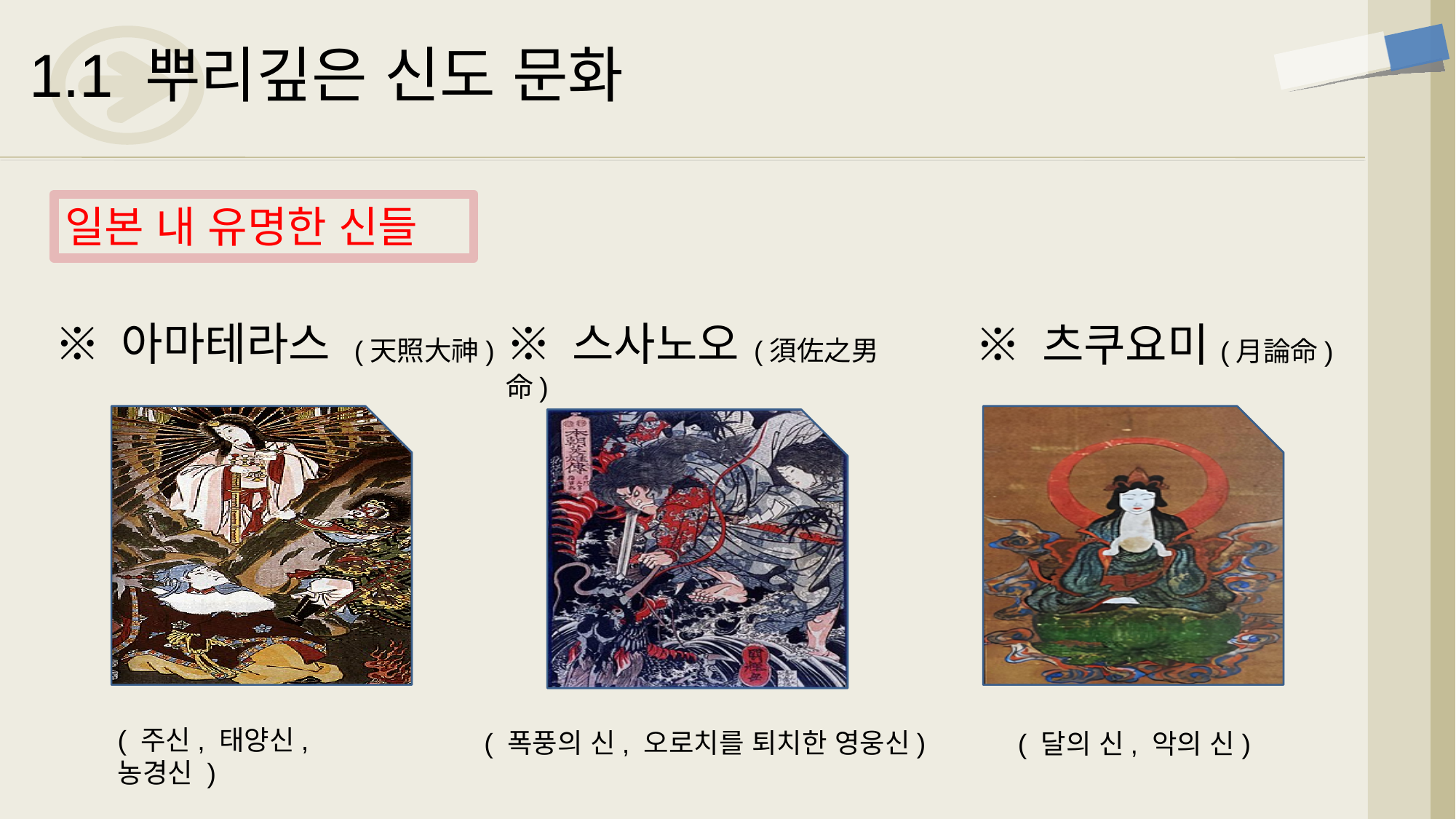

1.1 뿌리깊은 신도 문화
일본 내 유명한 신들
※ 스사노오 (須佐之男命)
※ 아마테라스 (天照大神)
※ 츠쿠요미(月論命)

( 주신, 태양신, 농경신 )
( 폭풍의 신, 오로치를 퇴치한 영웅신)
( 달의 신, 악의 신)